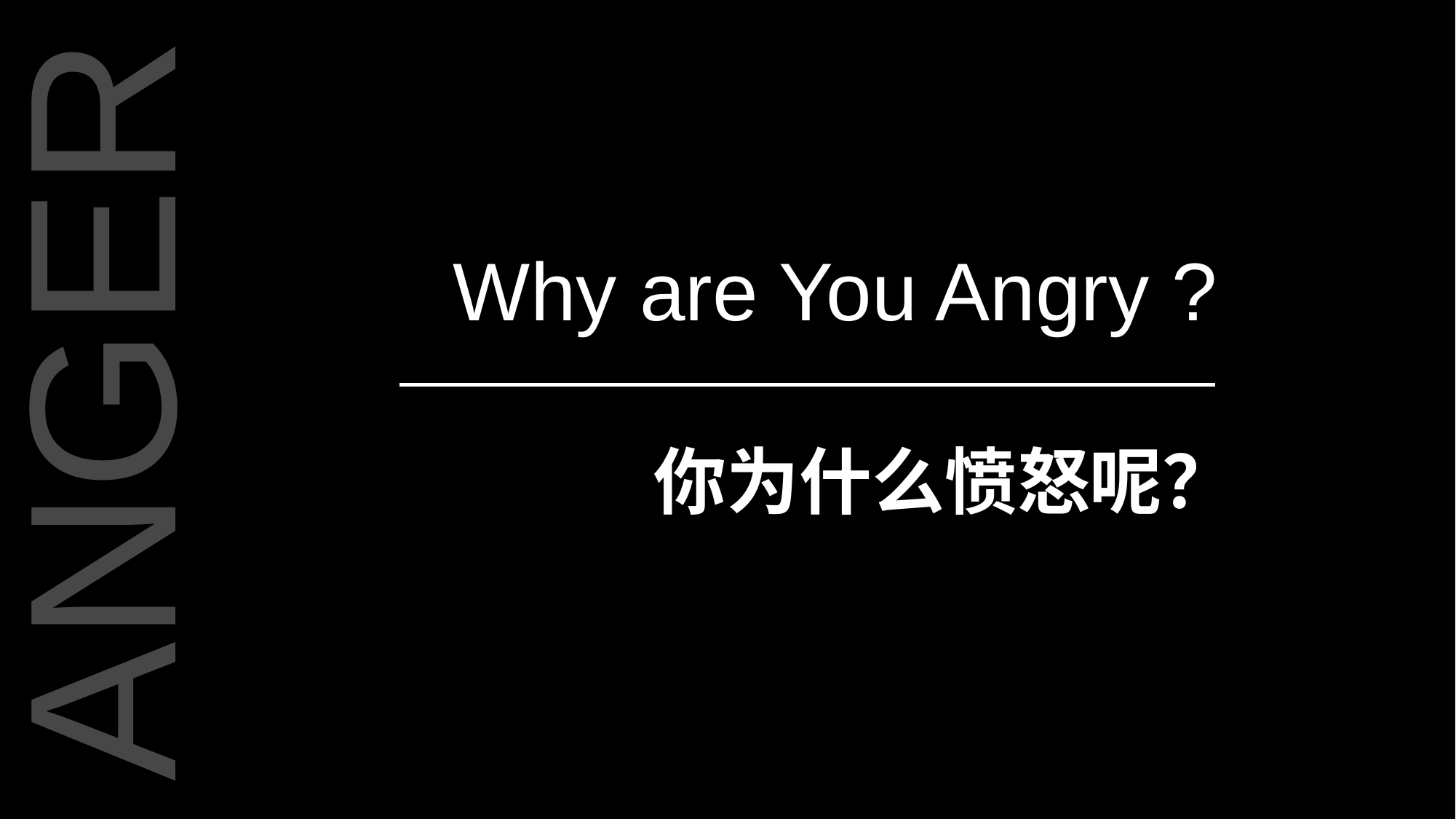

Why are You Angry ?
ANGER
你为什么愤怒呢？